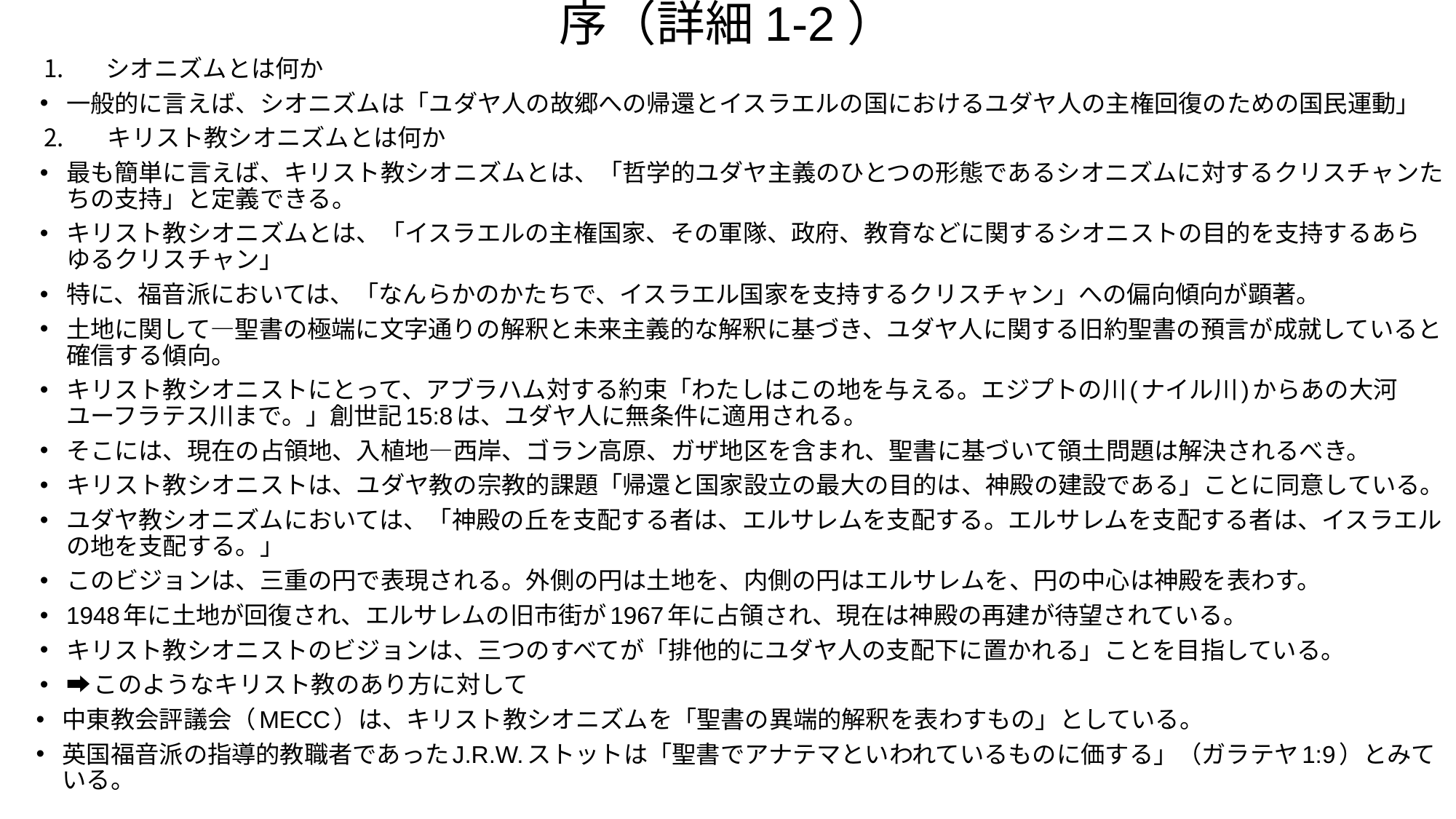

# 序（詳細1-2）
      シオニズムとは何か
一般的に言えば、シオニズムは「ユダヤ人の故郷への帰還とイスラエルの国におけるユダヤ人の主権回復のための国民運動」
キリスト教シオニズムとは何か
最も簡単に言えば、キリスト教シオニズムとは、「哲学的ユダヤ主義のひとつの形態であるシオニズムに対するクリスチャンたちの支持」と定義できる。
キリスト教シオニズムとは、「イスラエルの主権国家、その軍隊、政府、教育などに関するシオニストの目的を支持するあらゆるクリスチャン」
特に、福音派においては、「なんらかのかたちで、イスラエル国家を支持するクリスチャン」への偏向傾向が顕著。
土地に関して―聖書の極端に文字通りの解釈と未来主義的な解釈に基づき、ユダヤ人に関する旧約聖書の預言が成就していると確信する傾向。
キリスト教シオニストにとって、アブラハム対する約束「わたしはこの地を与える。エジプトの川(ナイル川)からあの大河ユーフラテス川まで。」創世記15:8は、ユダヤ人に無条件に適用される。
そこには、現在の占領地、入植地―西岸、ゴラン高原、ガザ地区を含まれ、聖書に基づいて領土問題は解決されるべき。
キリスト教シオニストは、ユダヤ教の宗教的課題「帰還と国家設立の最大の目的は、神殿の建設である」ことに同意している。
ユダヤ教シオニズムにおいては、「神殿の丘を支配する者は、エルサレムを支配する。エルサレムを支配する者は、イスラエルの地を支配する。」
このビジョンは、三重の円で表現される。外側の円は土地を、内側の円はエルサレムを、円の中心は神殿を表わす。
1948年に土地が回復され、エルサレムの旧市街が1967年に占領され、現在は神殿の再建が待望されている。
キリスト教シオニストのビジョンは、三つのすべてが「排他的にユダヤ人の支配下に置かれる」ことを目指している。
➡このようなキリスト教のあり方に対して
中東教会評議会（MECC）は、キリスト教シオニズムを「聖書の異端的解釈を表わすもの」としている。
英国福音派の指導的教職者であったJ.R.W.ストットは「聖書でアナテマといわれているものに価する」（ガラテヤ1:9）とみている。